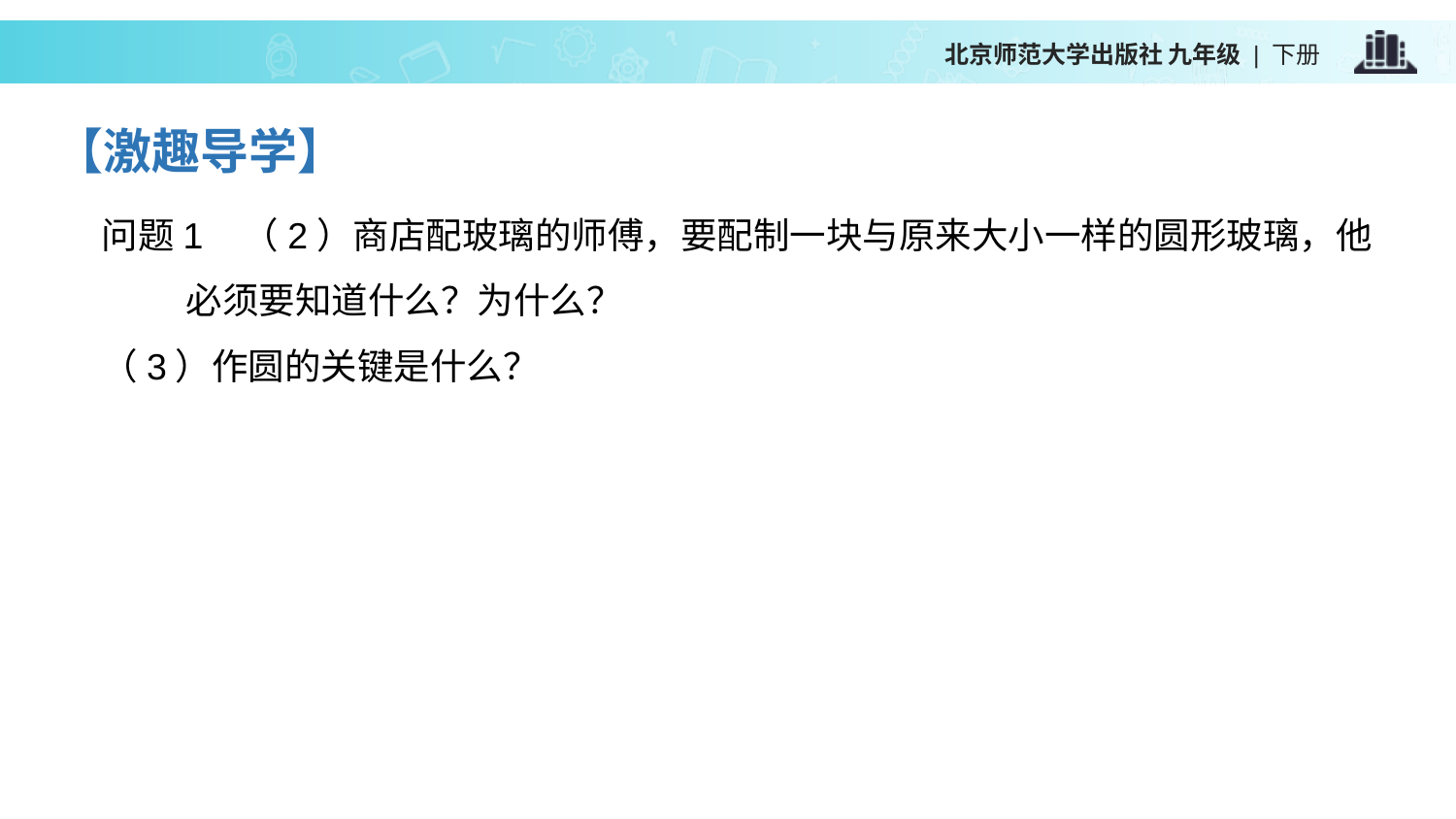

【激趣导学】
问题1   （2）商店配玻璃的师傅，要配制一块与原来大小一样的圆形玻璃，他必须要知道什么？为什么？
（3）作圆的关键是什么？